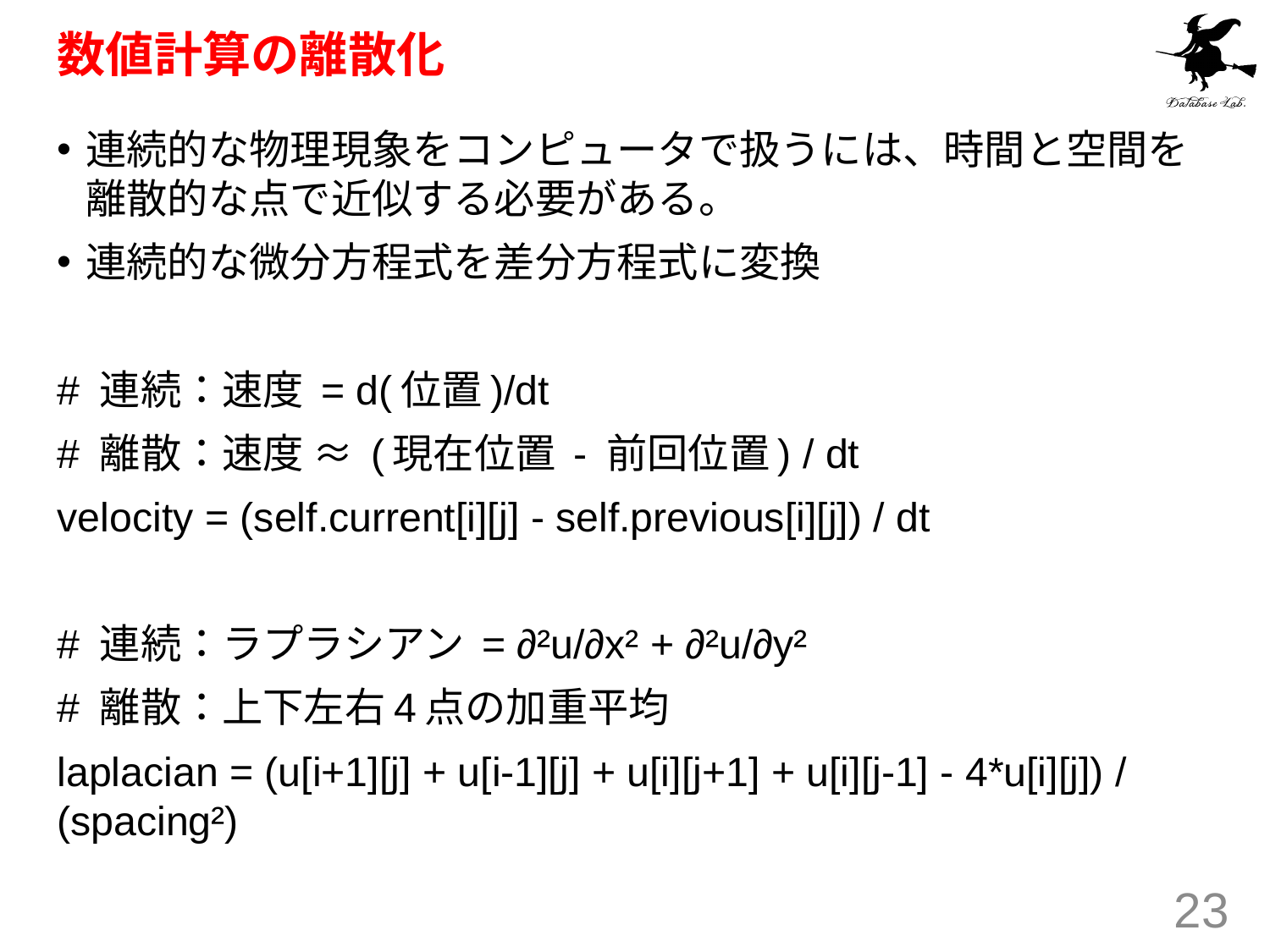

# 数値計算の離散化
連続的な物理現象をコンピュータで扱うには、時間と空間を離散的な点で近似する必要がある。
連続的な微分方程式を差分方程式に変換

# 連続：速度 = d(位置)/dt
# 離散：速度 ≈ (現在位置 - 前回位置) / dt
velocity = (self.current[i][j] - self.previous[i][j]) / dt

# 連続：ラプラシアン = ∂²u/∂x² + ∂²u/∂y²
# 離散：上下左右4点の加重平均
laplacian = (u[i+1][j] + u[i-1][j] + u[i][j+1] + u[i][j-1] - 4*u[i][j]) / (spacing²)
23